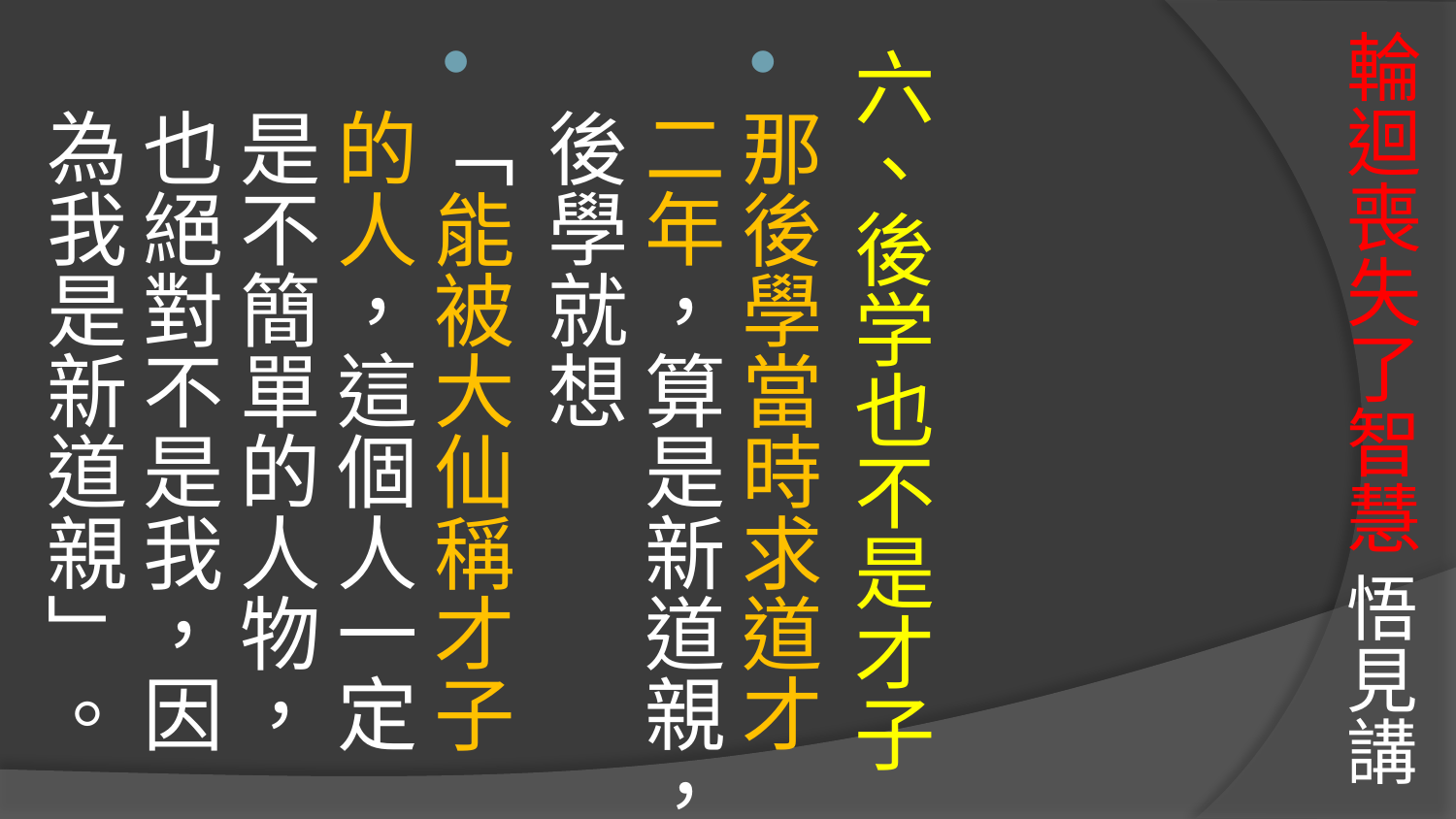

# 輪迴喪失了智慧 悟見講
六、後学也不是才子
那後學當時求道才二年，算是新道親，後學就想
「能被大仙稱才子的人，這個人一定是不簡單的人物，也絕對不是我，因為我是新道親」。